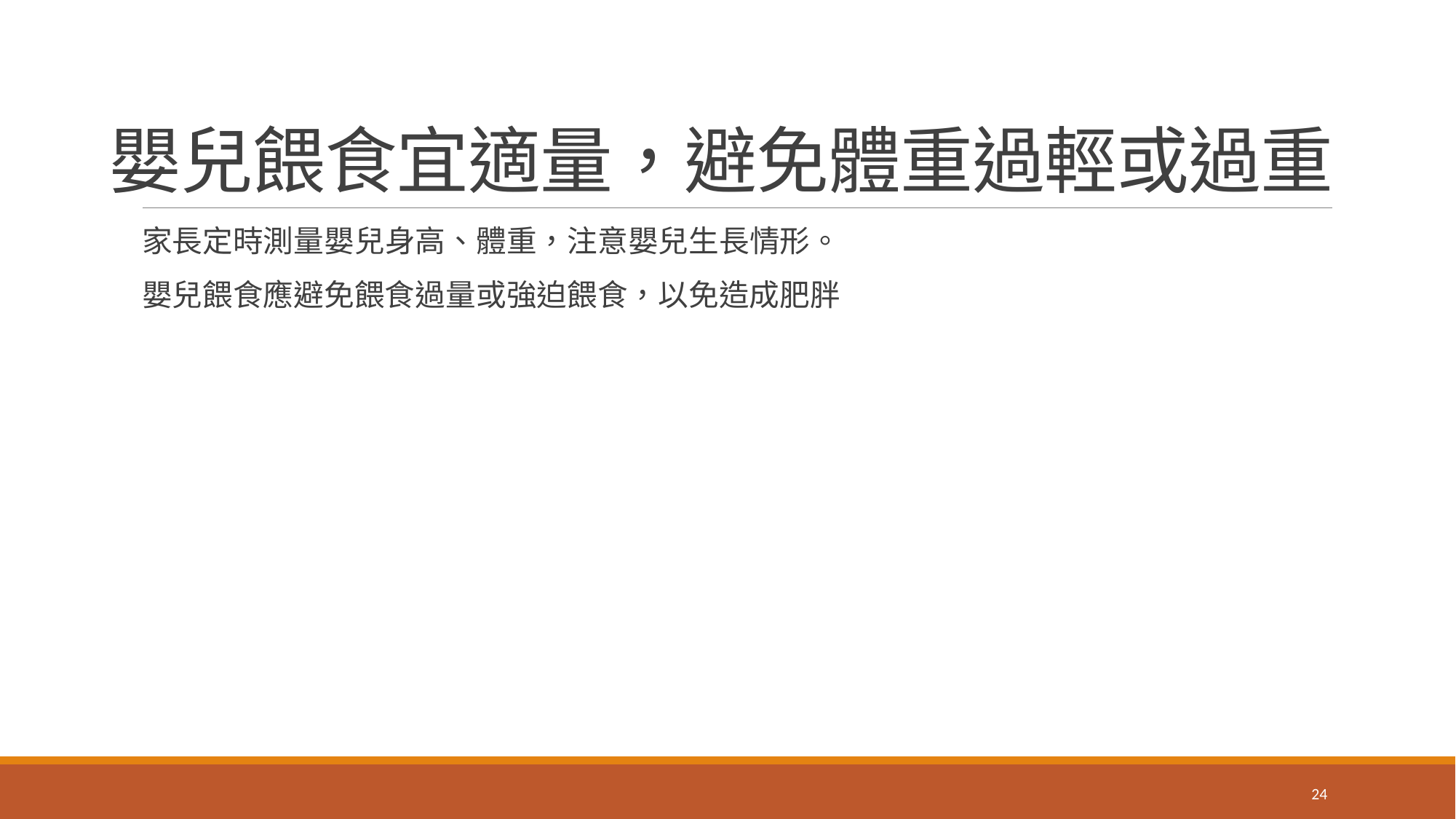

# 嬰兒餵食宜適量，避免體重過輕或過重
家長定時測量嬰兒身高、體重，注意嬰兒生長情形。
嬰兒餵食應避免餵食過量或強迫餵食，以免造成肥胖

24